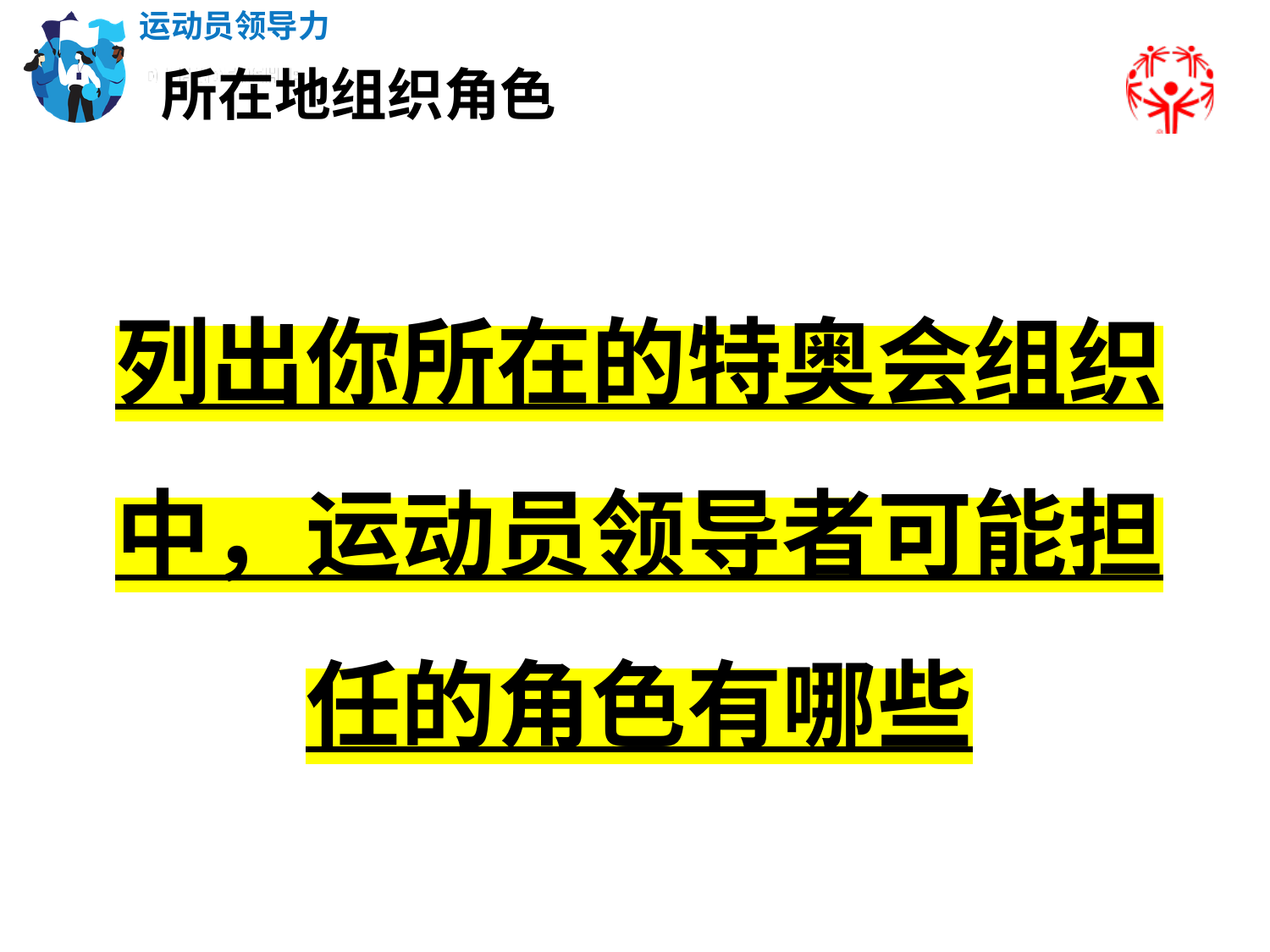

运动员领导力
所在地组织角色
列出你所在的特奥会组织中，运动员领导者可能担任的角色有哪些